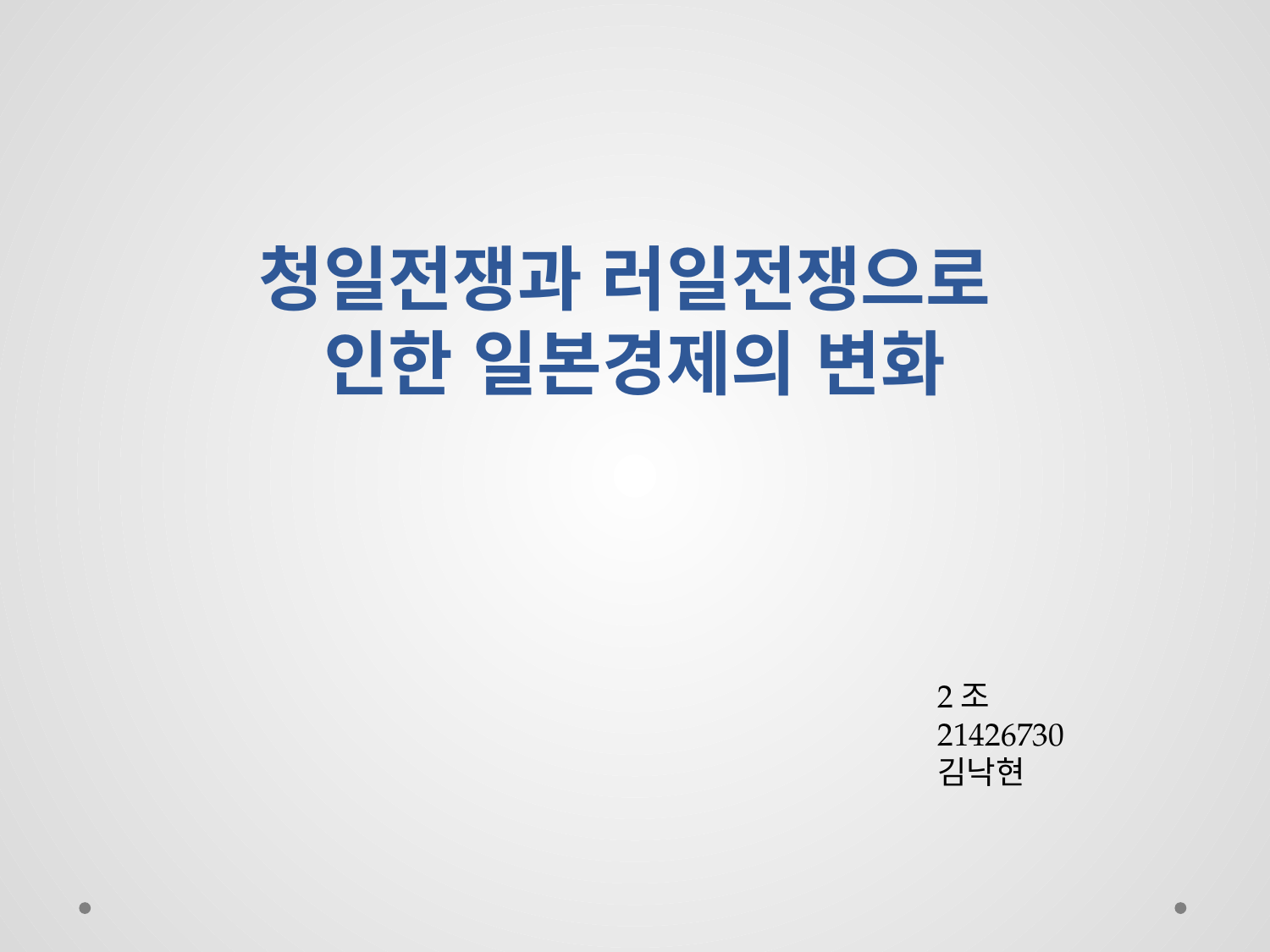

# 청일전쟁과 러일전쟁으로 인한 일본경제의 변화
2조
21426730
김낙현